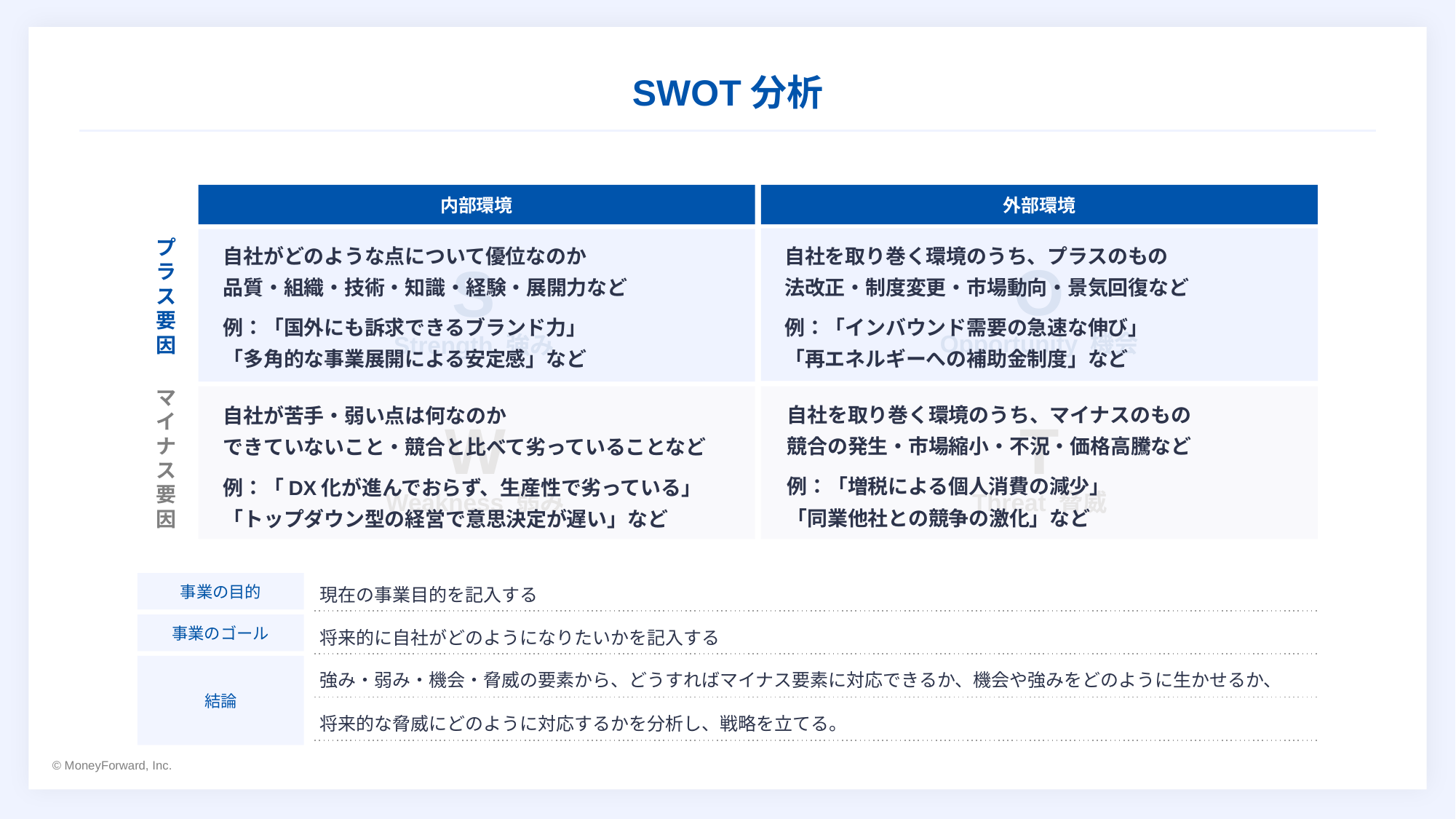

# SWOT分析
内部環境
外部環境
プラス要因
O
Opportunity 機会

S
Strength 強み

自社がどのような点について優位なのか
品質・組織・技術・知識・経験・展開力など
例：「国外にも訴求できるブランド力」
「多角的な事業展開による安定感」など
自社を取り巻く環境のうち、プラスのもの
法改正・制度変更・市場動向・景気回復など
例：「インバウンド需要の急速な伸び」
「再エネルギーへの補助金制度」など
マイナス要因
W
Weakness 弱み

T
Threat 脅威
自社を取り巻く環境のうち、マイナスのもの
競合の発生・市場縮小・不況・価格高騰など
例：「増税による個人消費の減少」
「同業他社との競争の激化」など
自社が苦手・弱い点は何なのか
できていないこと・競合と比べて劣っていることなど
例：「DX化が進んでおらず、生産性で劣っている」
「トップダウン型の経営で意思決定が遅い」など
事業の目的
現在の事業目的を記入する
事業のゴール
将来的に自社がどのようになりたいかを記入する
結論
強み・弱み・機会・脅威の要素から、どうすればマイナス要素に対応できるか、機会や強みをどのように生かせるか、
将来的な脅威にどのように対応するかを分析し、戦略を立てる。
© MoneyForward, Inc.